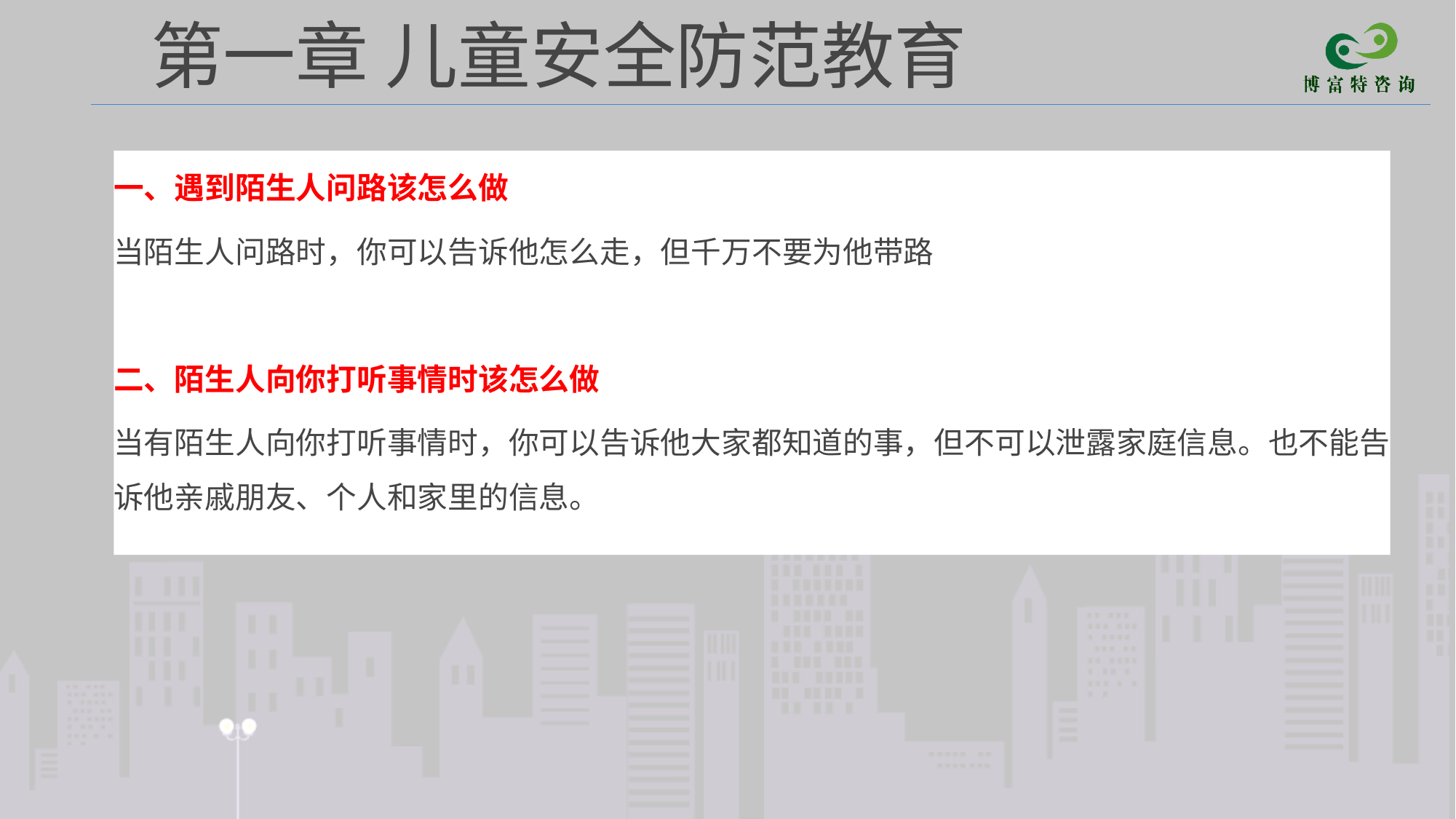

# 第一章 儿童安全防范教育
一、遇到陌生人问路该怎么做
当陌生人问路时，你可以告诉他怎么走，但千万不要为他带路

二、陌生人向你打听事情时该怎么做
当有陌生人向你打听事情时，你可以告诉他大家都知道的事，但不可以泄露家庭信息。也不能告诉他亲戚朋友、个人和家里的信息。
5